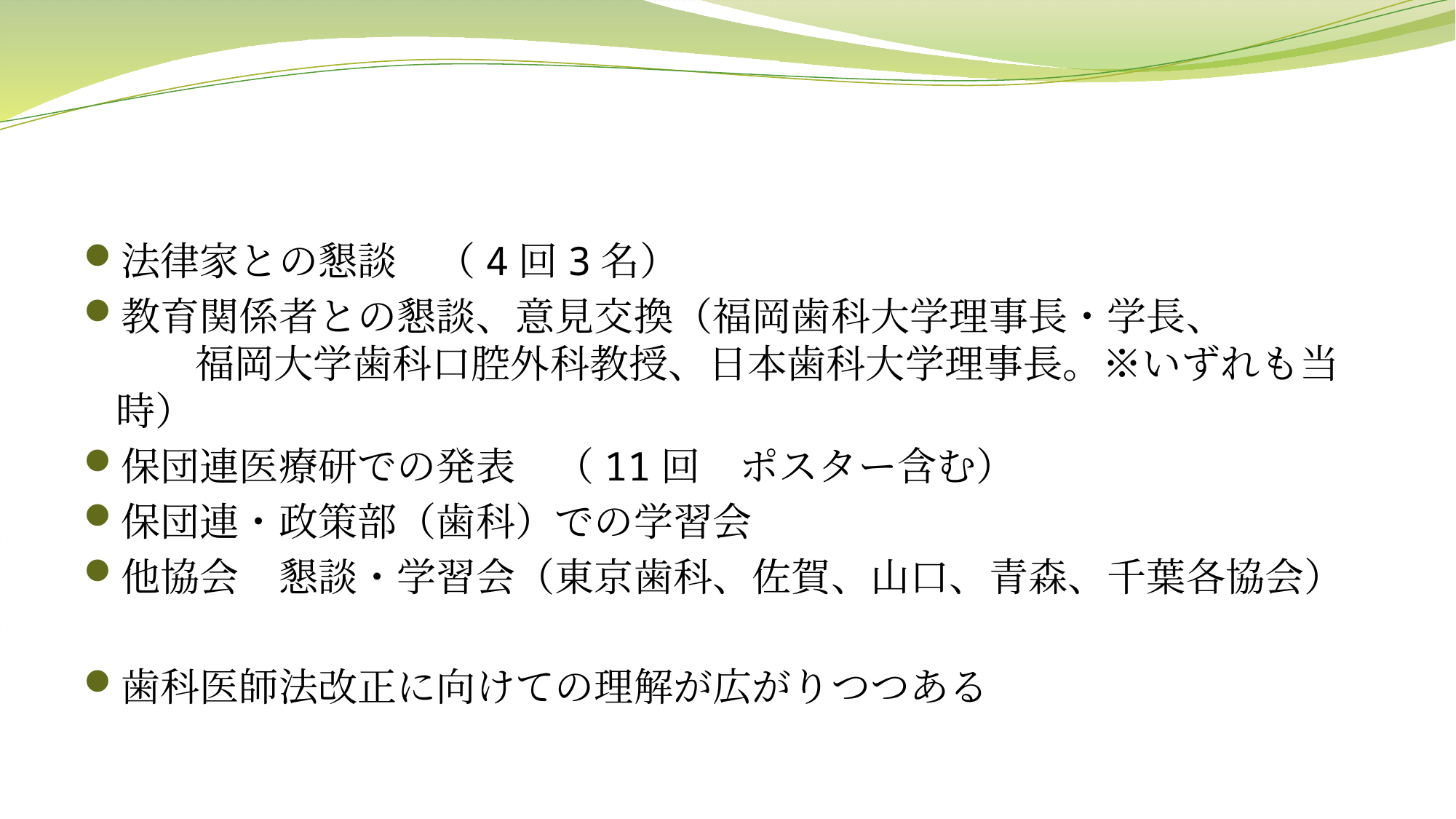

#
法律家との懇談　（4回3名）
教育関係者との懇談、意見交換（福岡歯科大学理事長・学長、　　　　　福岡大学歯科口腔外科教授、日本歯科大学理事長。※いずれも当時）
保団連医療研での発表　（11回　ポスター含む）
保団連・政策部（歯科）での学習会
他協会　懇談・学習会（東京歯科、佐賀、山口、青森、千葉各協会）

歯科医師法改正に向けての理解が広がりつつある